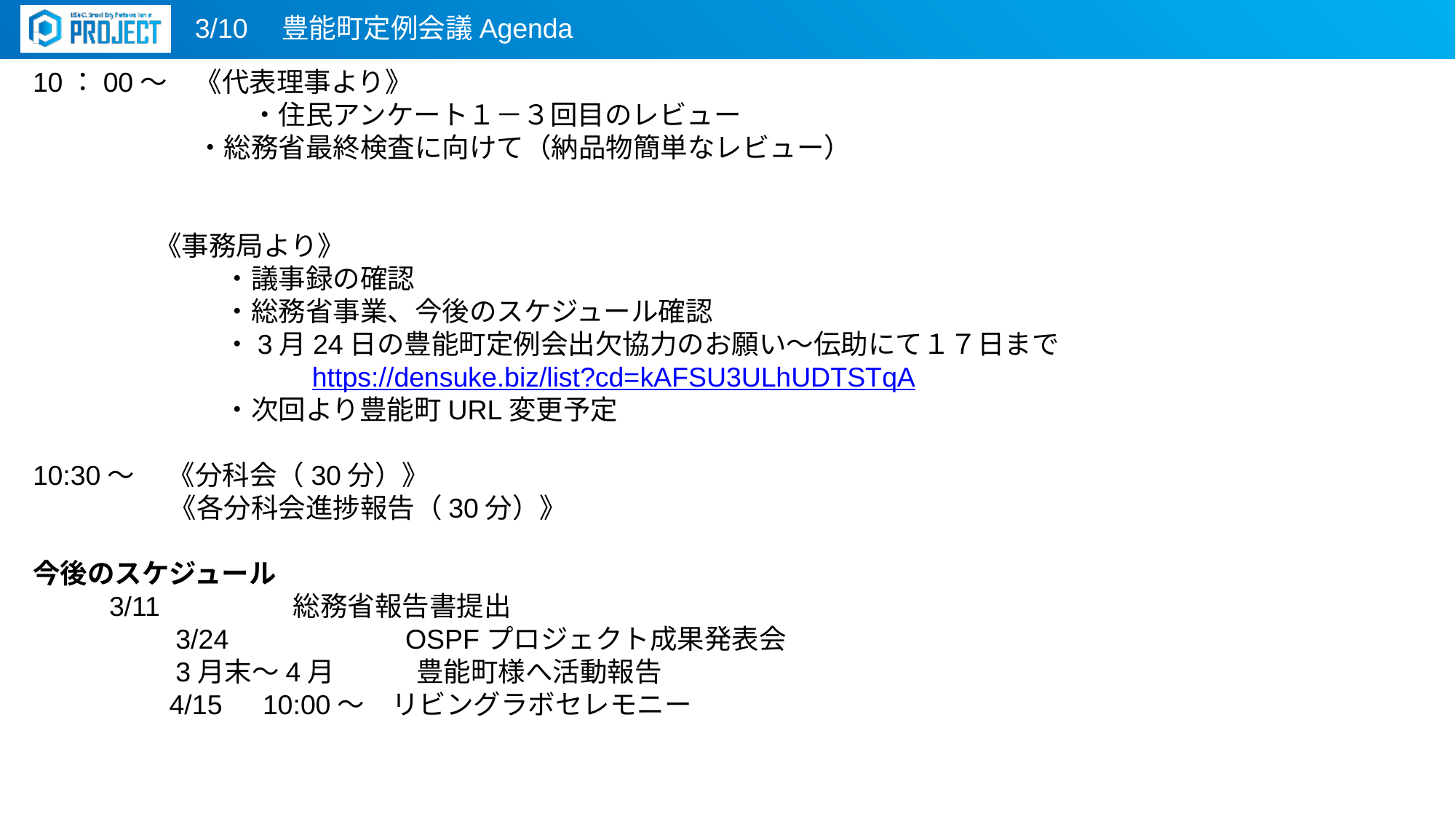

3/10　豊能町定例会議Agenda
10：00～　《代表理事より》
　　		・住民アンケート１－３回目のレビュー
　　　　　　・総務省最終検査に向けて（納品物簡単なレビュー）

 　　　　《事務局より》
　　　　　　　・議事録の確認
　　　　　　　・総務省事業、今後のスケジュール確認
　　　　　　　・3月24日の豊能町定例会出欠協力のお願い～伝助にて１７日まで
　　　　　　　　　　https://densuke.biz/list?cd=kAFSU3ULhUDTSTqA
　　　　　　　・次回より豊能町URL変更予定

10:30～　 《分科会（30分）》
　　　　　《各分科会進捗報告（30分）》

今後のスケジュール
          3/11     　　　 総務省報告書提出
　　　　　3/24　　　　　　OSPFプロジェクト成果発表会
　　　　　3月末～4月　　　豊能町様へ活動報告
   　　　　　　　4/15　10:00～　リビングラボセレモニー